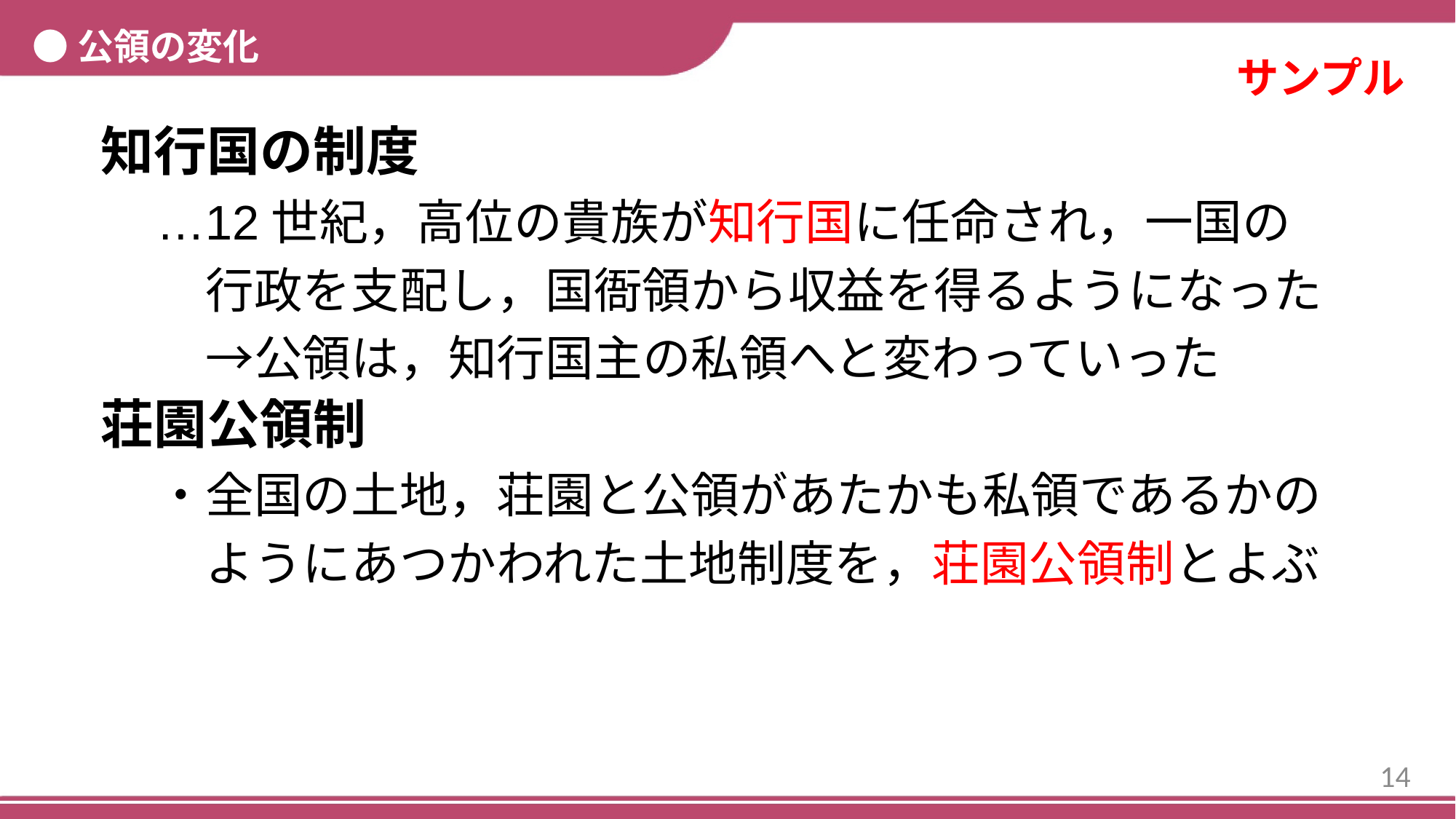

●公領の変化
サンプル
知行国の制度
…12世紀，高位の貴族が知行国に任命され，一国の
　行政を支配し，国衙領から収益を得るようになった
　→公領は，知行国主の私領へと変わっていった
荘園公領制
・全国の土地，荘園と公領があたかも私領であるかの
　ようにあつかわれた土地制度を，荘園公領制とよぶ